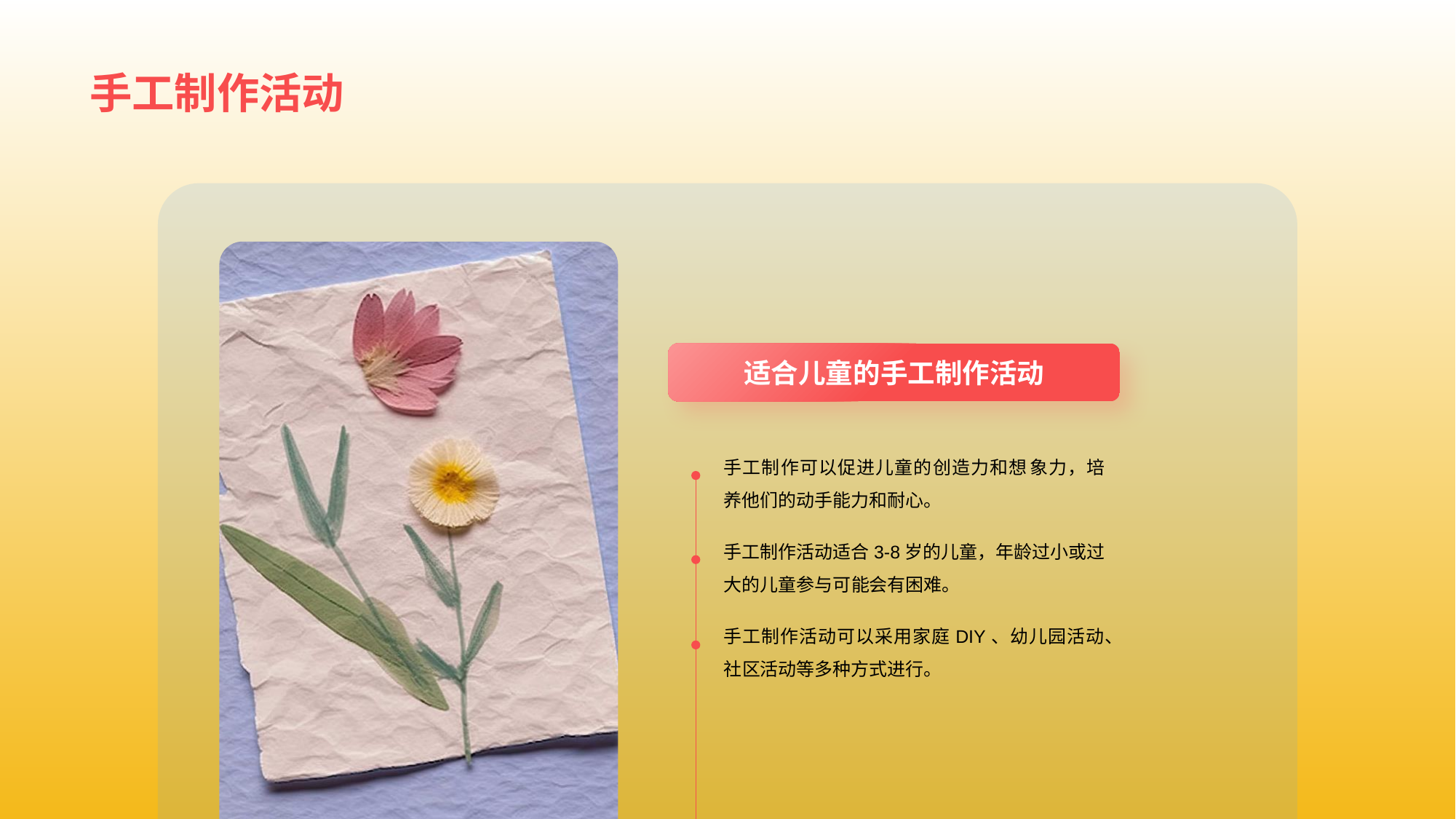

# 手工制 作活动

适合儿童的 手工制作活动
手工制作可以促进儿童的创造力和想 象力，培养他们的动手能力和耐心。
手工制作活动适合3-8岁的儿童，年龄过小或过大的儿童参与可 能会有困难。
手工制作活动可以采用家庭DIY、幼儿园活动、社 区活动等多种方式进行。